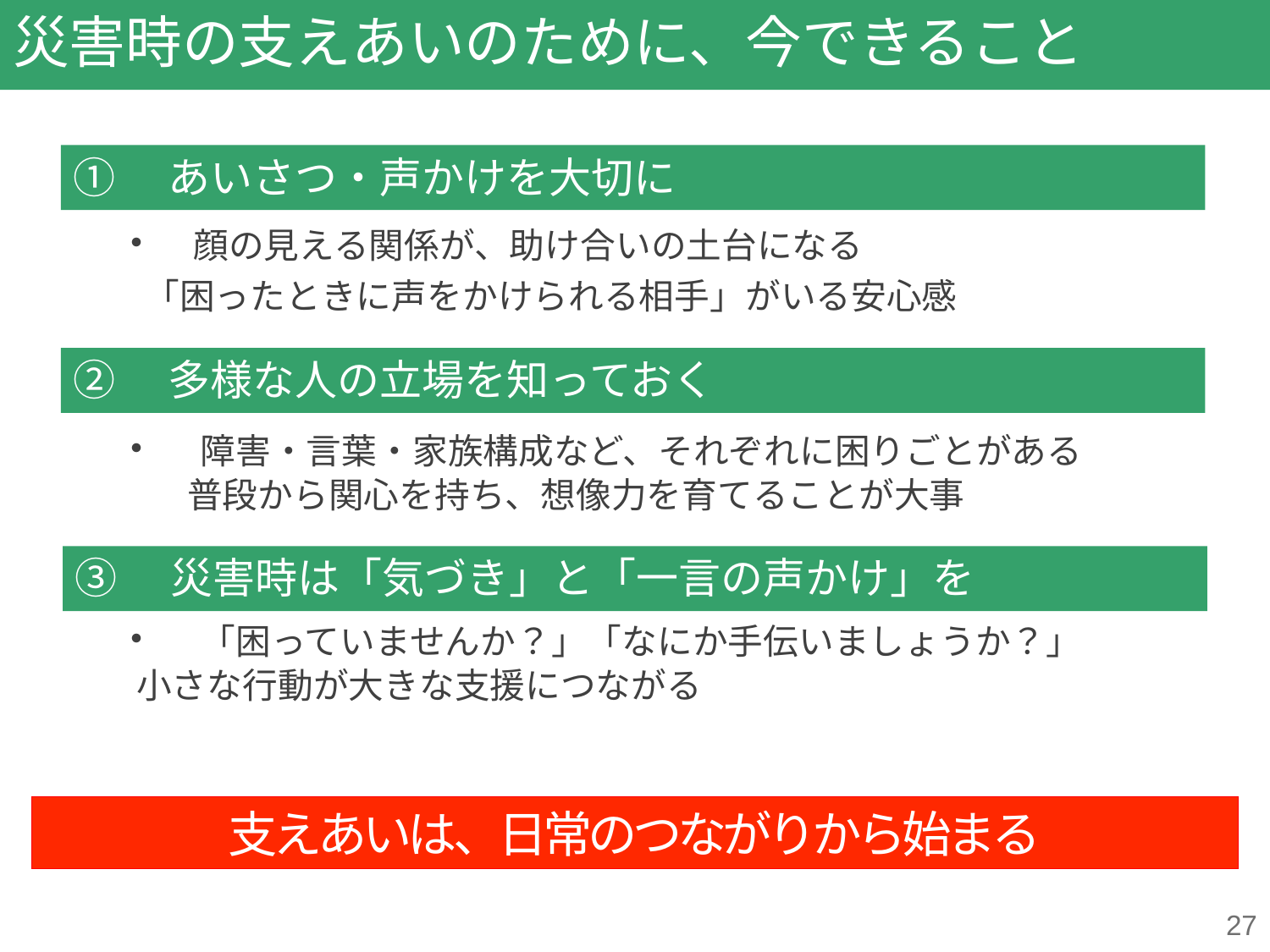

# 災害時の支えあいのために、今できること
①　あいさつ・声かけを大切に
　・　顔の見える関係が、助け合いの土台になる
　   「困ったときに声をかけられる相手」がいる安心感
②　多様な人の立場を知っておく
　・　障害・言葉・家族構成など、それぞれに困りごとがある
　　　 普段から関心を持ち、想像力を育てることが大事
③　災害時は「気づき」と「一言の声かけ」を
　・　「困っていませんか？」「なにか手伝いましょうか？」
       小さな行動が大きな支援につながる
支えあいは、日常のつながりから始まる
27